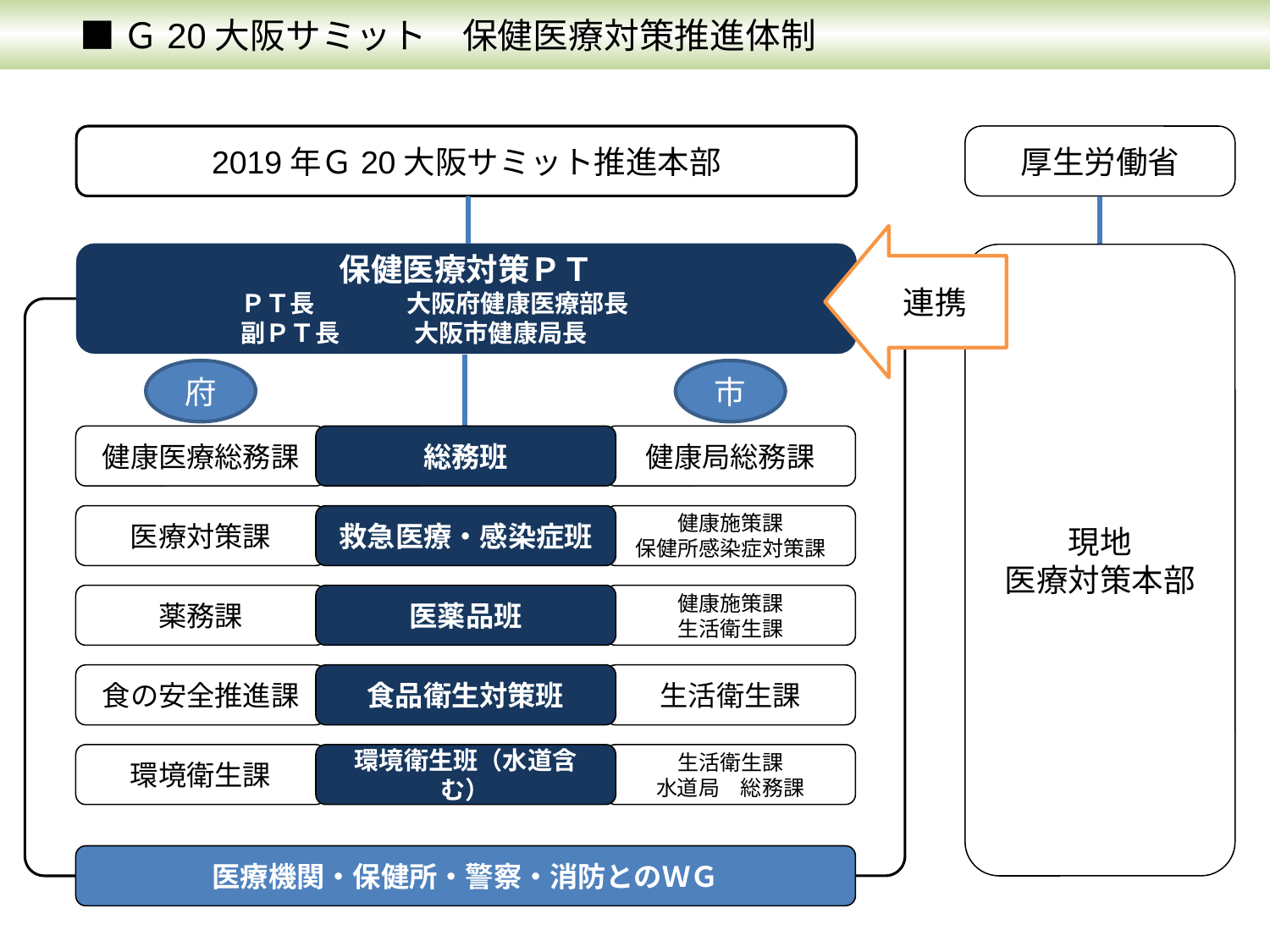

■ Ｇ20大阪サミット　保健医療対策推進体制
2019年Ｇ20大阪サミット推進本部
厚生労働省
連携
保健医療対策ＰＴ
　　　   　　 ＰＴ長　   　　大阪府健康医療部長
　　　   　　 副ＰＴ長　　　大阪市健康局長
現地
医療対策本部

府
市
健康医療総務課
総務班
健康局総務課
医療対策課
救急医療・感染症班
健康施策課
保健所感染症対策課
薬務課
医薬品班
健康施策課
生活衛生課
食の安全推進課
食品衛生対策班
生活衛生課
環境衛生課
環境衛生班（水道含む）
生活衛生課
水道局　総務課
医療機関・保健所・警察・消防とのＷＧ